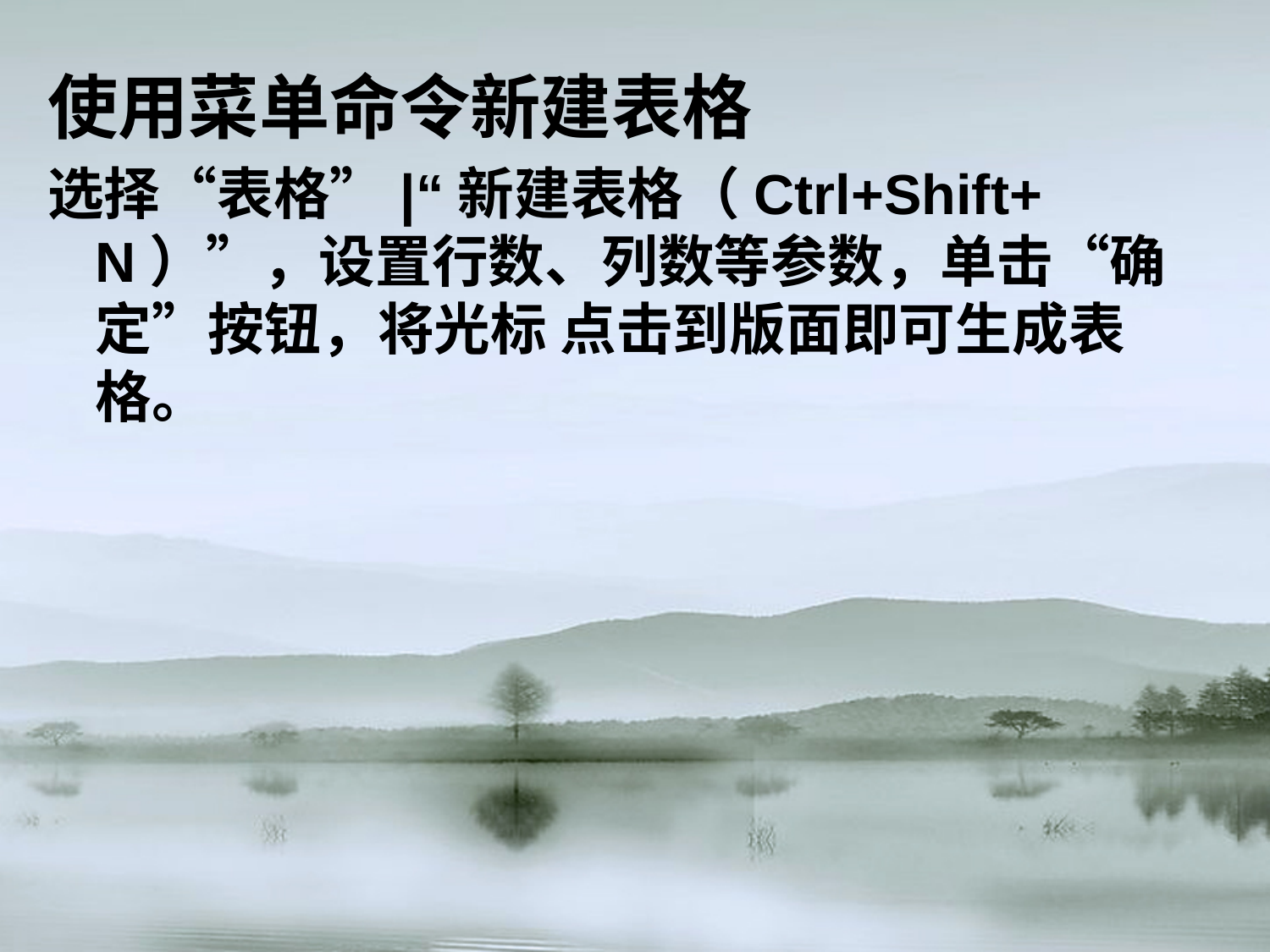

使用菜单命令新建表格
选择“表格”|“新建表格（Ctrl+Shift+N）”，设置行数、列数等参数，单击“确定”按钮，将光标 点击到版面即可生成表格。